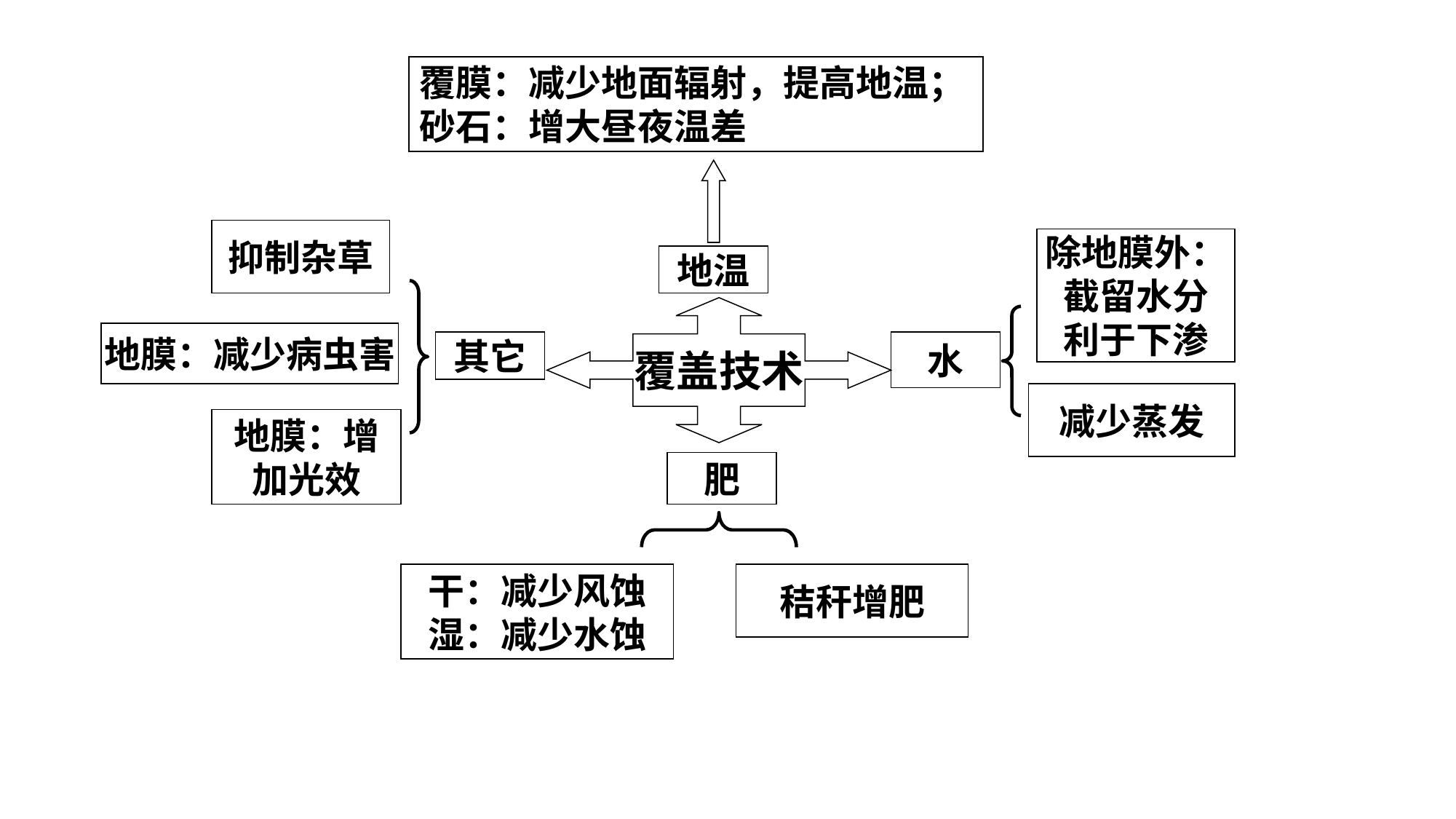

覆膜：减少地面辐射，提高地温；
砂石：增大昼夜温差

抑制杂草
除地膜外：
截留水分
利于下渗
地温

覆盖技术

地膜：减少病虫害
其它
水
减少蒸发
地膜：增
加光效

肥
秸秆增肥
干：减少风蚀
湿：减少水蚀